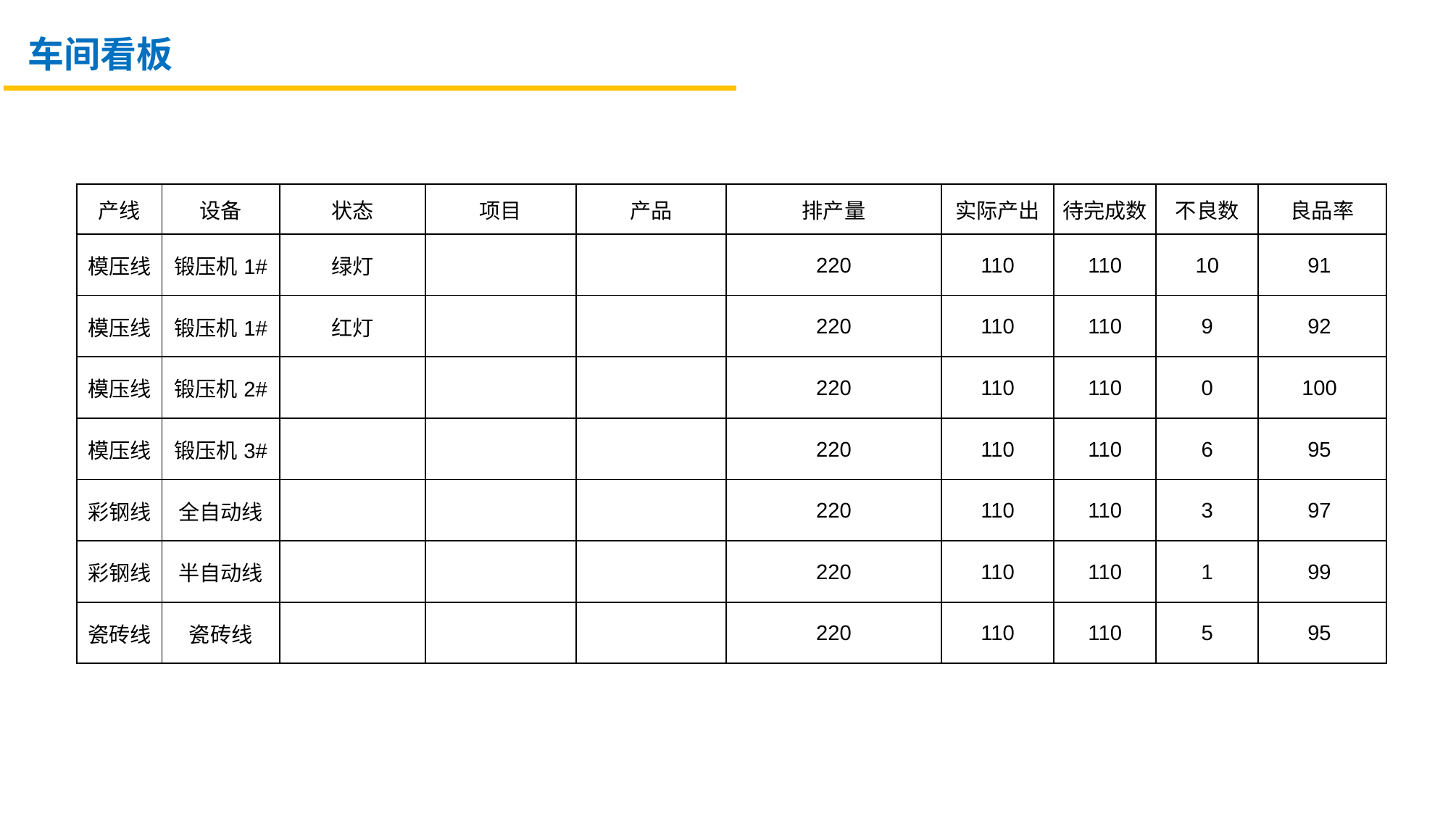

车间看板
| 产线 | 设备 | 状态 | 项目 | 产品 | 排产量 | 实际产出 | 待完成数 | 不良数 | 良品率 |
| --- | --- | --- | --- | --- | --- | --- | --- | --- | --- |
| 模压线 | 锻压机1# | 绿灯 |  |  | 220 | 110 | 110 | 10 | 91 |
| 模压线 | 锻压机1# | 红灯 |  |  | 220 | 110 | 110 | 9 | 92 |
| 模压线 | 锻压机2# |  |  |  | 220 | 110 | 110 | 0 | 100 |
| 模压线 | 锻压机3# |  |  |  | 220 | 110 | 110 | 6 | 95 |
| 彩钢线 | 全自动线 |  |  |  | 220 | 110 | 110 | 3 | 97 |
| 彩钢线 | 半自动线 |  |  |  | 220 | 110 | 110 | 1 | 99 |
| 瓷砖线 | 瓷砖线 |  |  |  | 220 | 110 | 110 | 5 | 95 |